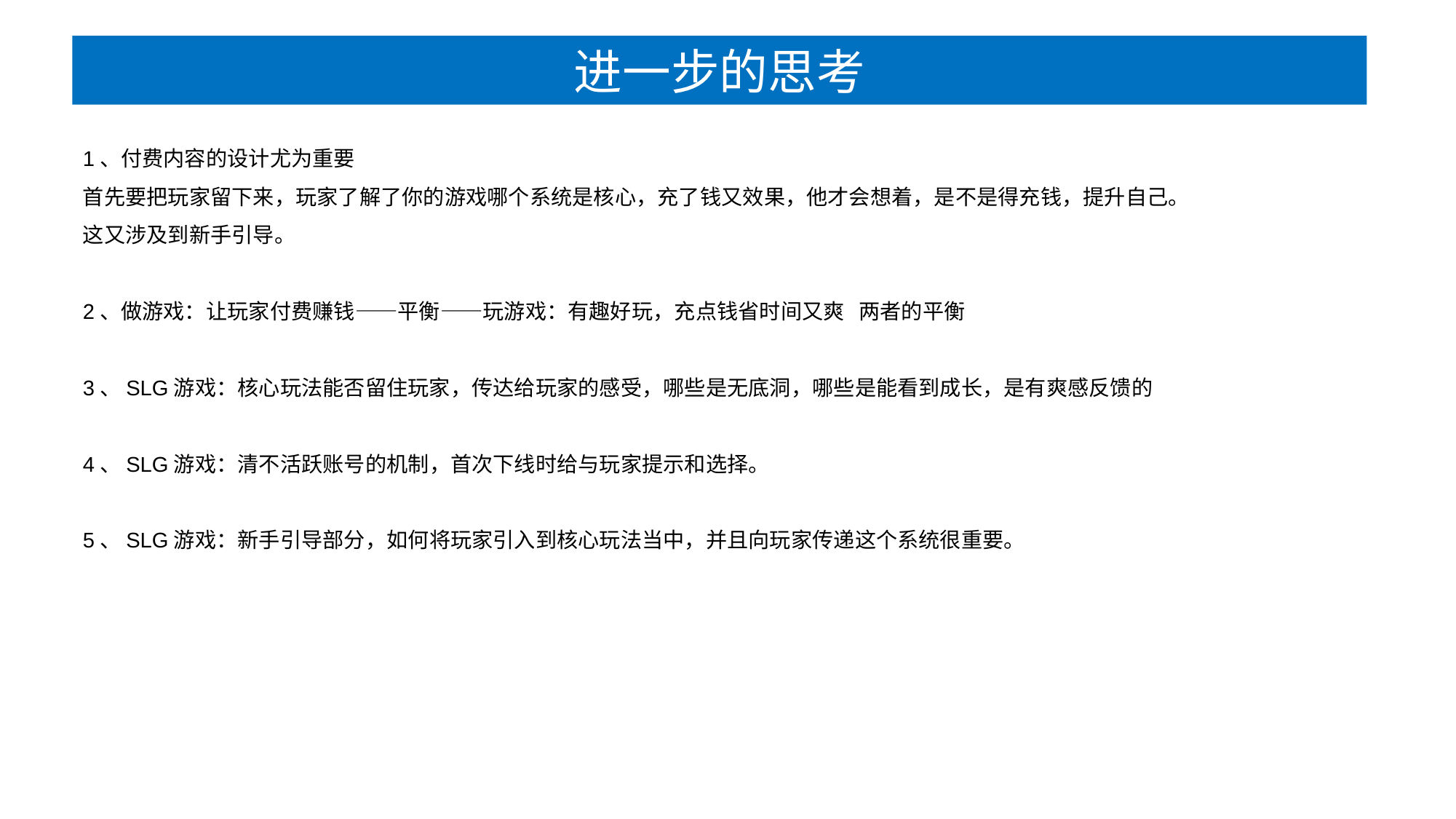

进一步的思考
1、付费内容的设计尤为重要
首先要把玩家留下来，玩家了解了你的游戏哪个系统是核心，充了钱又效果，他才会想着，是不是得充钱，提升自己。
这又涉及到新手引导。

2、做游戏：让玩家付费赚钱——平衡——玩游戏：有趣好玩，充点钱省时间又爽   两者的平衡

3、SLG游戏：核心玩法能否留住玩家，传达给玩家的感受，哪些是无底洞，哪些是能看到成长，是有爽感反馈的

4、SLG游戏：清不活跃账号的机制，首次下线时给与玩家提示和选择。

5、SLG游戏：新手引导部分，如何将玩家引入到核心玩法当中，并且向玩家传递这个系统很重要。